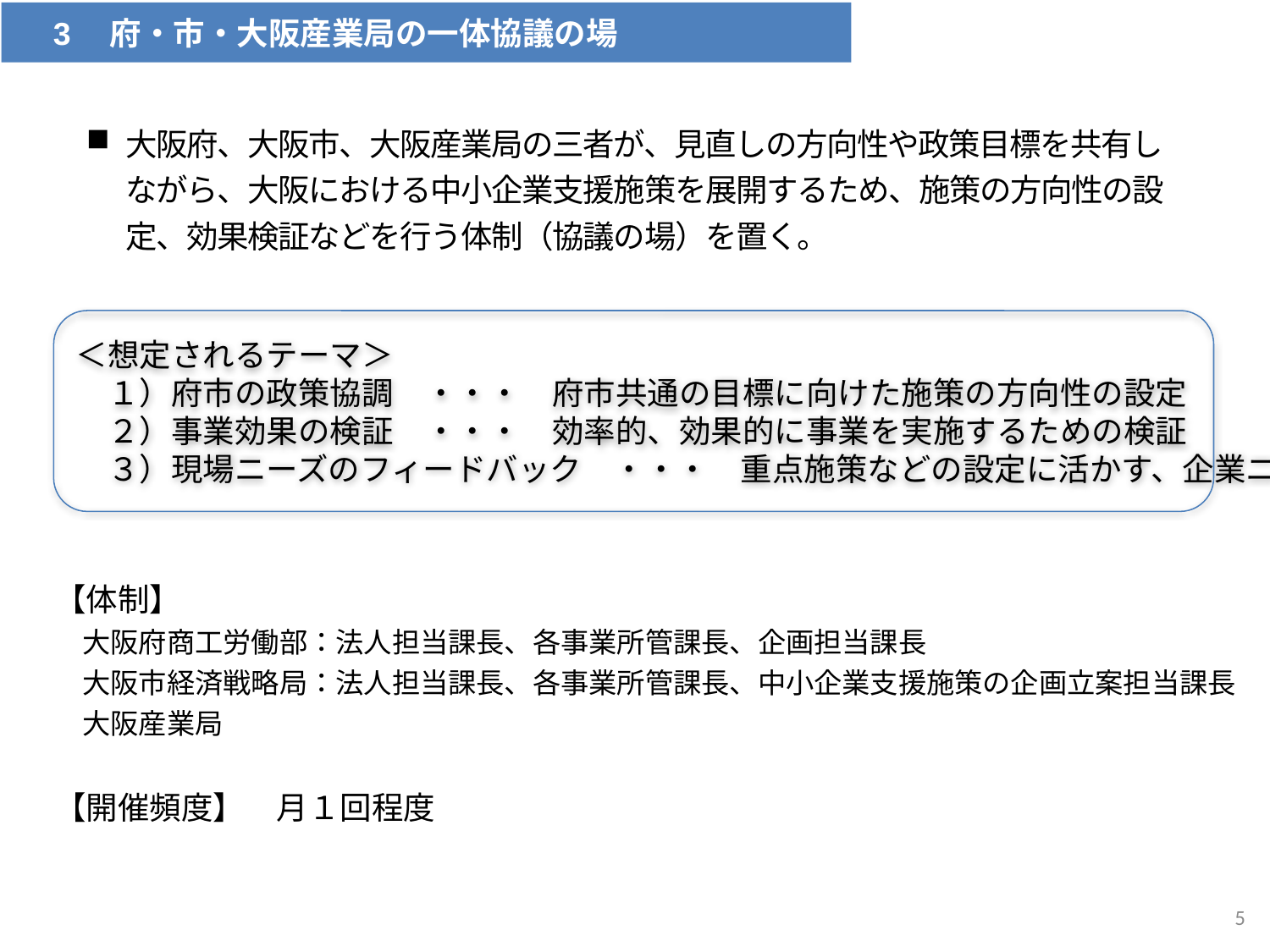

3　府・市・大阪産業局の一体協議の場
大阪府、大阪市、大阪産業局の三者が、見直しの方向性や政策目標を共有しながら、大阪における中小企業支援施策を展開するため、施策の方向性の設定、効果検証などを行う体制（協議の場）を置く。
＜想定されるテーマ＞
　１）府市の政策協調　・・・　府市共通の目標に向けた施策の方向性の設定
　２）事業効果の検証　・・・　効率的、効果的に事業を実施するための検証
　３）現場ニーズのフィードバック　・・・　重点施策などの設定に活かす、企業ニーズの確認
【体制】
　大阪府商工労働部：法人担当課長、各事業所管課長、企画担当課長
　大阪市経済戦略局：法人担当課長、各事業所管課長、中小企業支援施策の企画立案担当課長
　大阪産業局

【開催頻度】　月１回程度
5